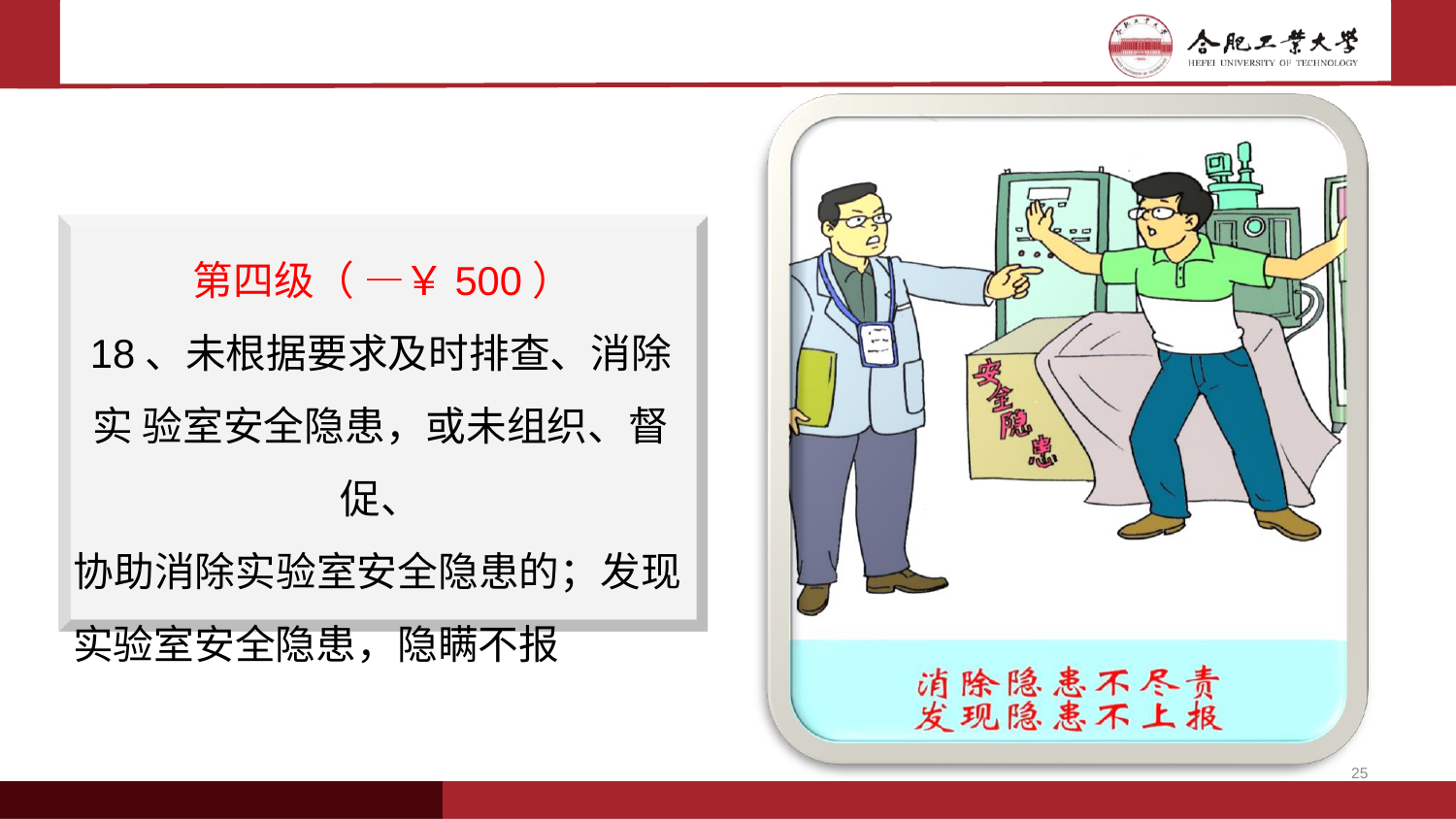

第四级（ —￥500）
18、未根据要求及时排查、消除实 验室安全隐患，或未组织、督促、
协助消除实验室安全隐患的；发现
实验室安全隐患，隐瞒不报